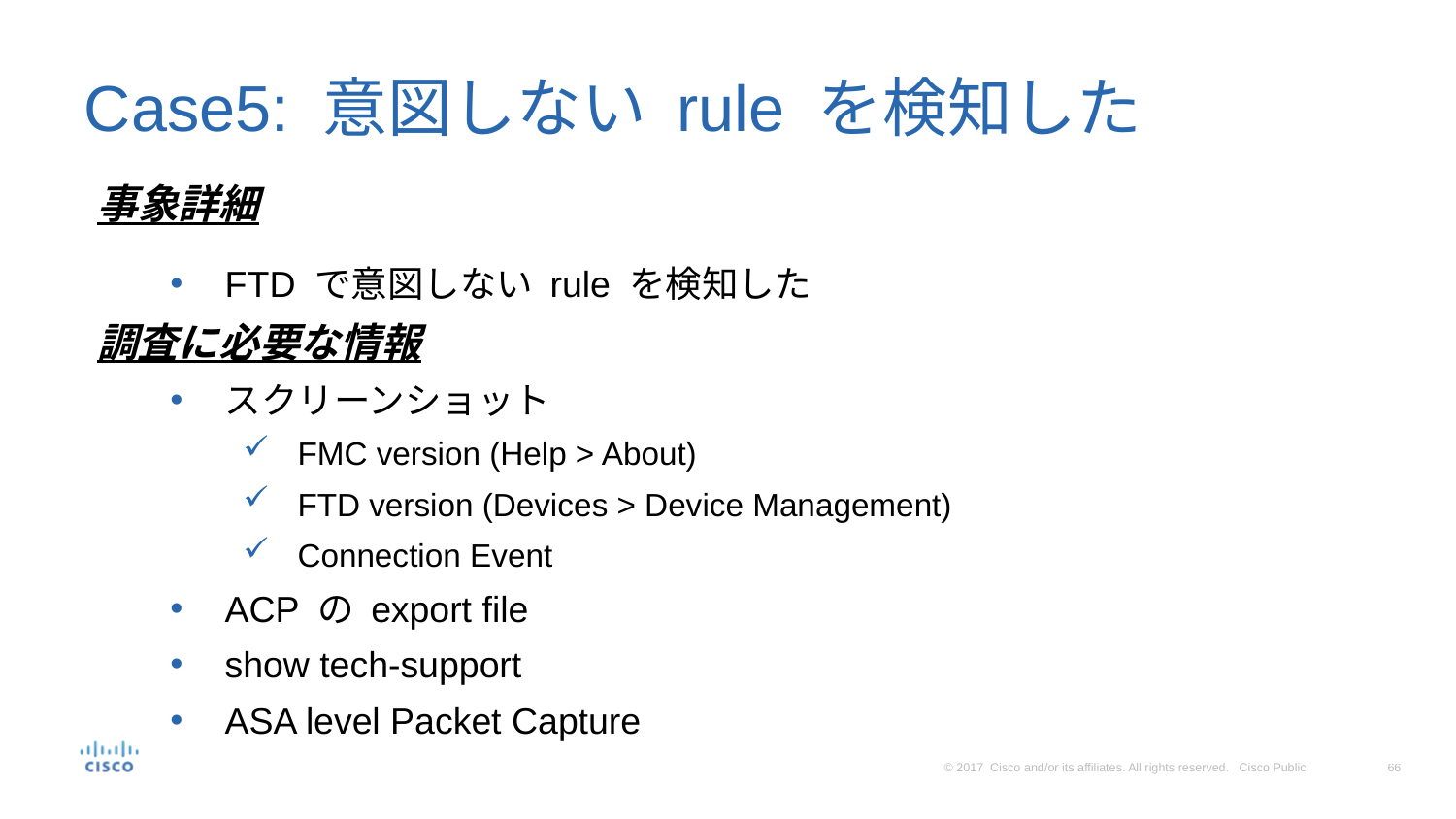

# Case5: 意図しない rule を検知した
事象詳細
FTD で意図しない rule を検知した
調査に必要な情報
スクリーンショット
FMC version (Help > About)
FTD version (Devices > Device Management)
Connection Event
ACP の export file
show tech-support
ASA level Packet Capture